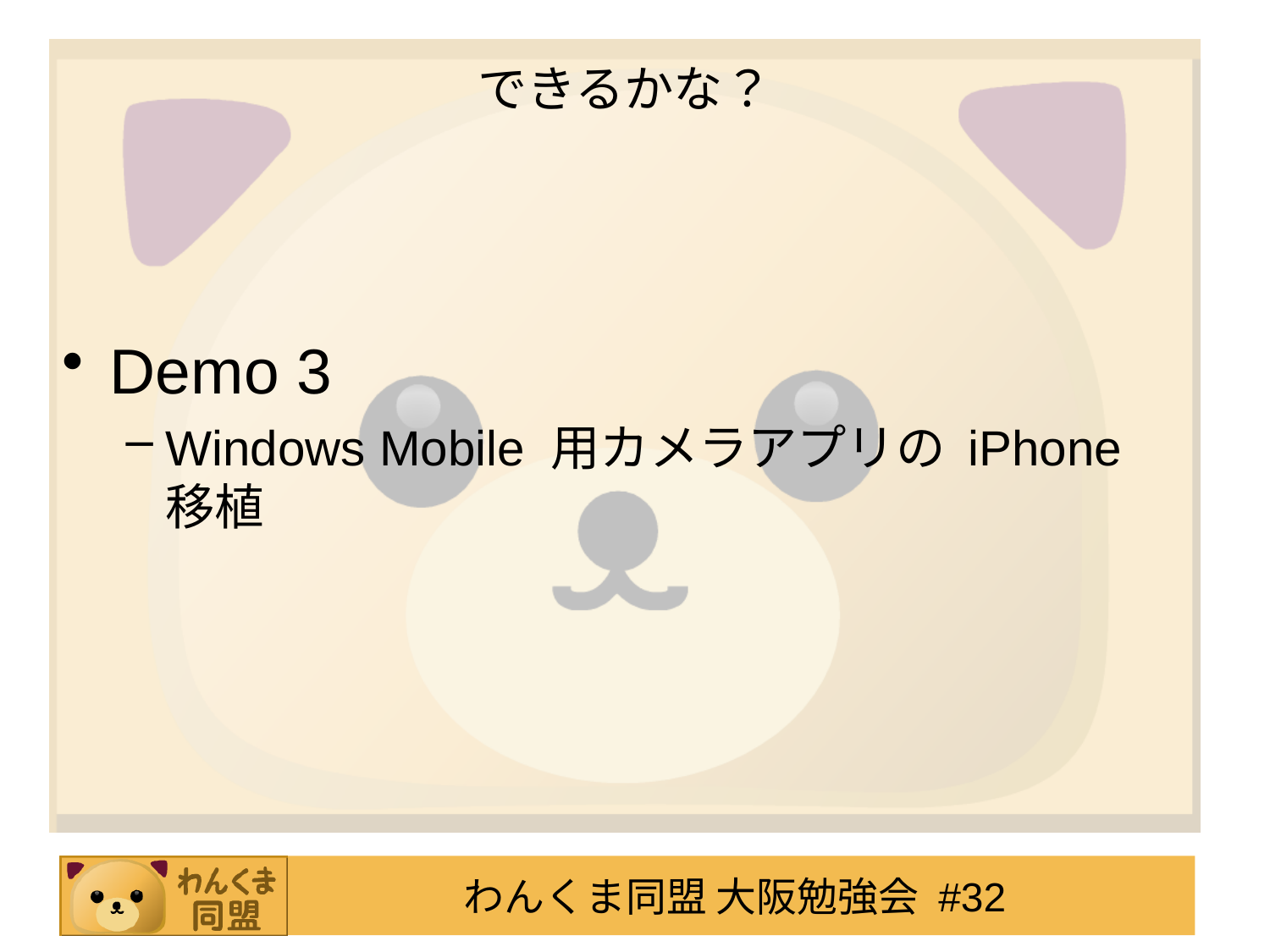

# できるかな？

Demo 3
Windows Mobile 用カメラアプリの iPhone 移植